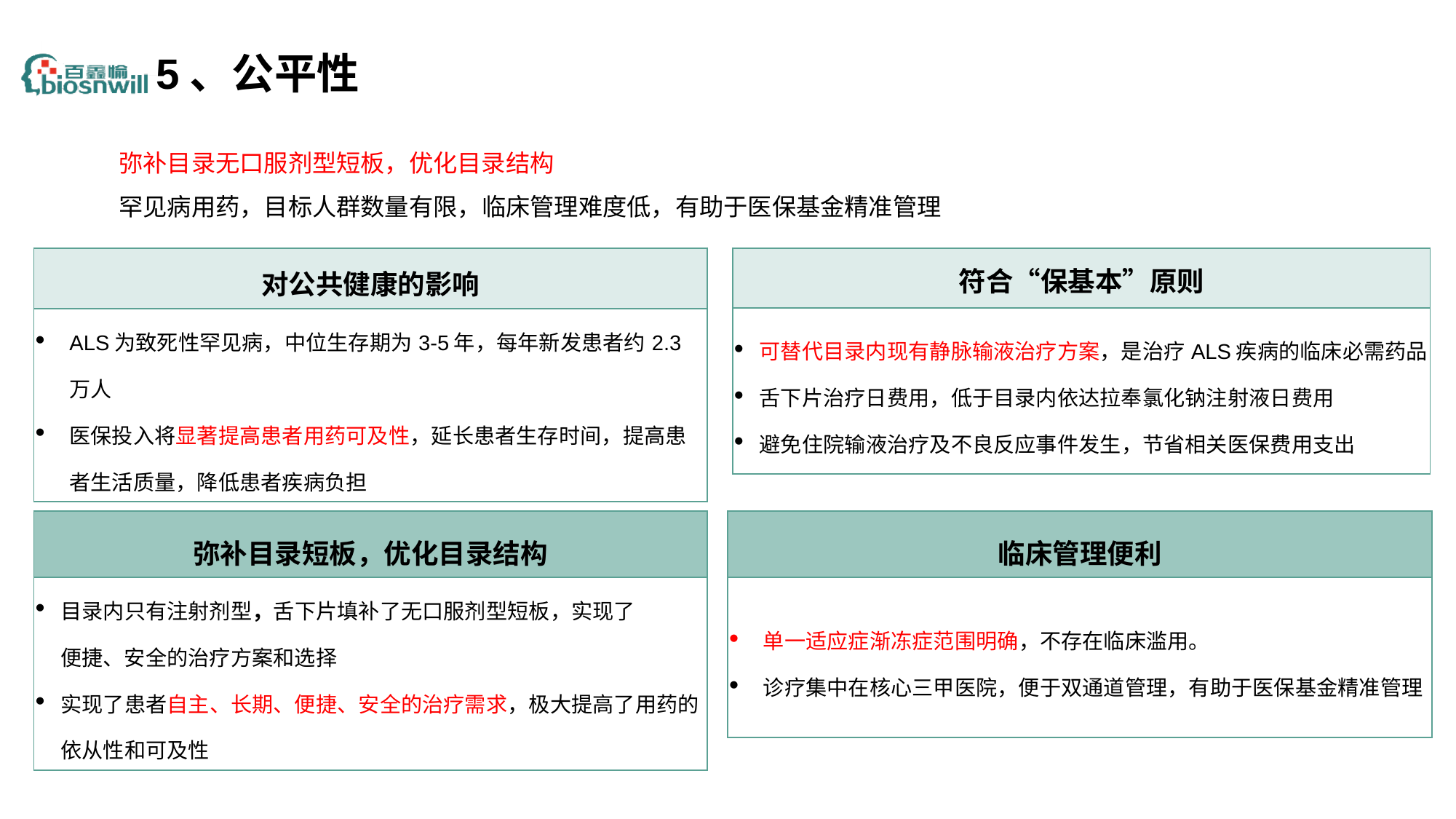

# 5、公平性
弥补目录无口服剂型短板，优化目录结构
罕见病用药，目标人群数量有限，临床管理难度低，有助于医保基金精准管理
| 对公共健康的影响 |
| --- |
| ALS为致死性罕见病，中位生存期为3-5年，每年新发患者约2.3万人 医保投入将显著提高患者用药可及性，延长患者生存时间，提高患者生活质量，降低患者疾病负担 |
| 符合“保基本”原则 |
| --- |
| 可替代目录内现有静脉输液治疗方案，是治疗ALS疾病的临床必需药品 舌下片治疗日费用，低于目录内依达拉奉氯化钠注射液日费用 避免住院输液治疗及不良反应事件发生，节省相关医保费用支出 |
| 弥补目录短板，优化目录结构 |
| --- |
| 目录内只有注射剂型，舌下片填补了无口服剂型短板，实现了 便捷、安全的治疗方案和选择 实现了患者自主、长期、便捷、安全的治疗需求，极大提高了用药的依从性和可及性 |
| 临床管理便利 |
| --- |
| 单一适应症渐冻症范围明确，不存在临床滥用。 诊疗集中在核心三甲医院，便于双通道管理，有助于医保基金精准管理 |